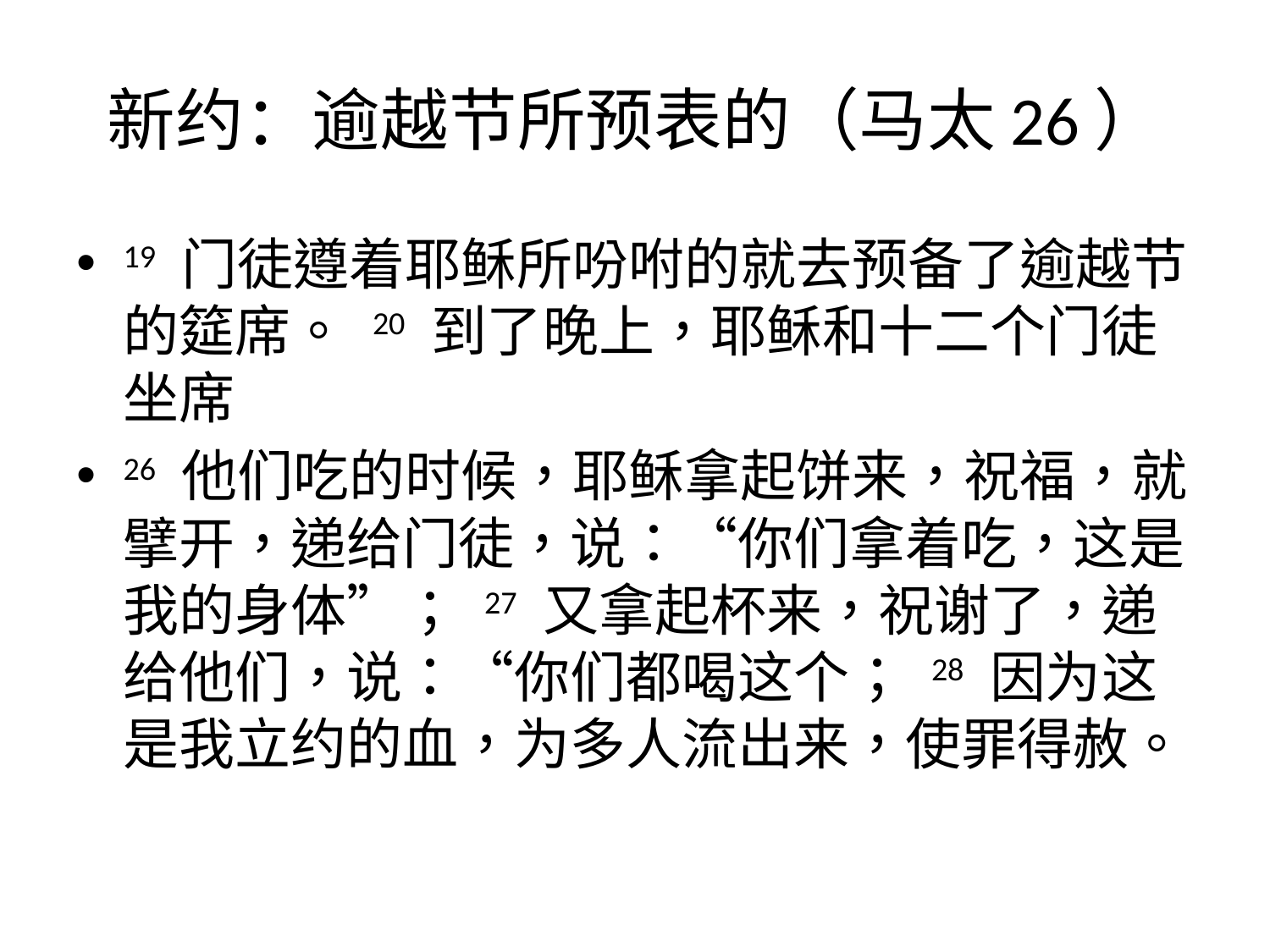

# 新约：逾越节所预表的（马太26）
19 门徒遵着耶稣所吩咐的就去预备了逾越节的筵席。 20 到了晚上，耶稣和十二个门徒坐席
26 他们吃的时候，耶稣拿起饼来，祝福，就擘开，递给门徒，说：“你们拿着吃，这是我的身体”； 27 又拿起杯来，祝谢了，递给他们，说：“你们都喝这个； 28 因为这是我立约的血，为多人流出来，使罪得赦。